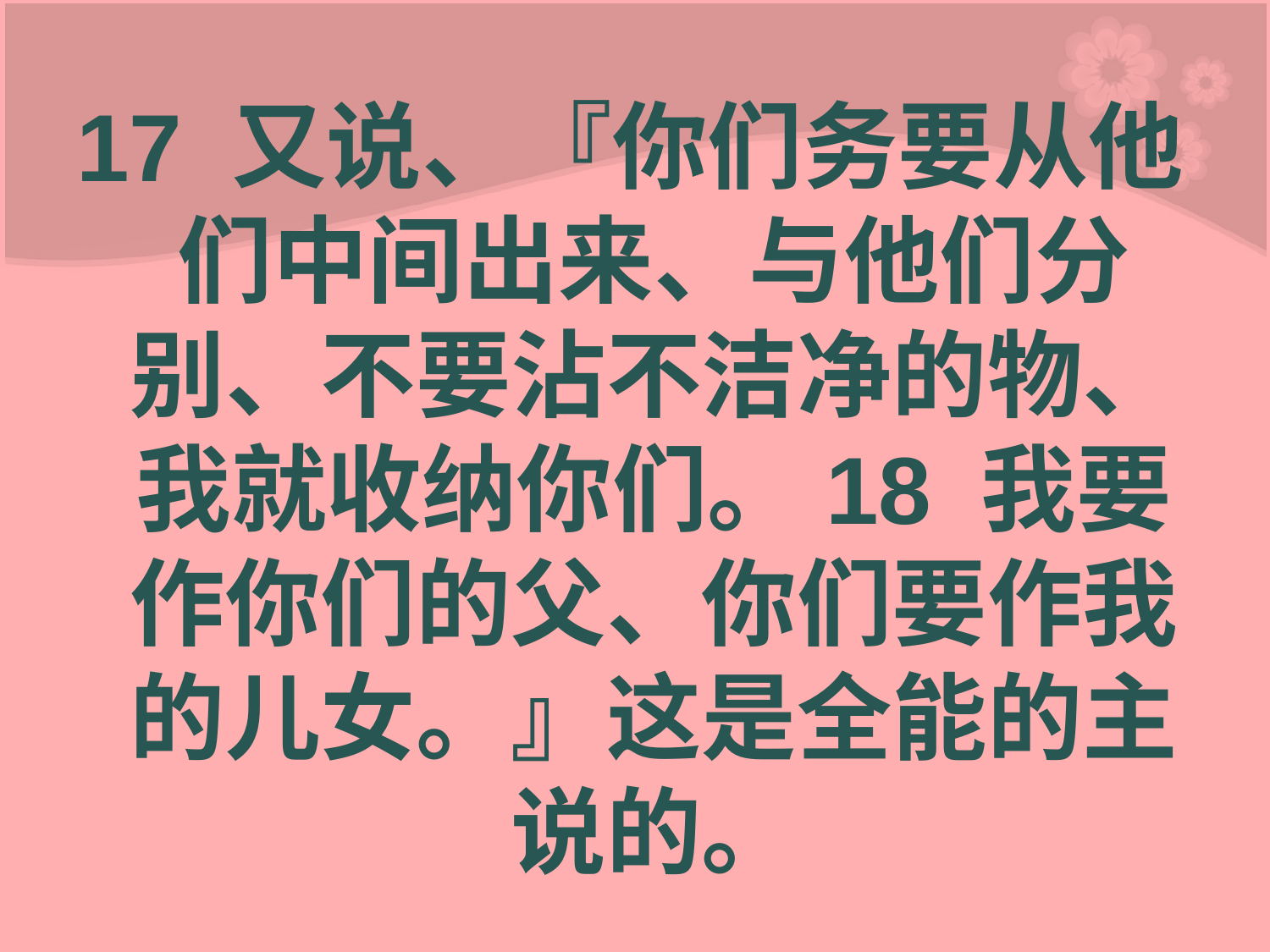

17 又说、『你们务要从他们中间出来、与他们分别、不要沾不洁净的物、我就收纳你们。18 我要作你们的父、你们要作我的儿女。』这是全能的主说的。